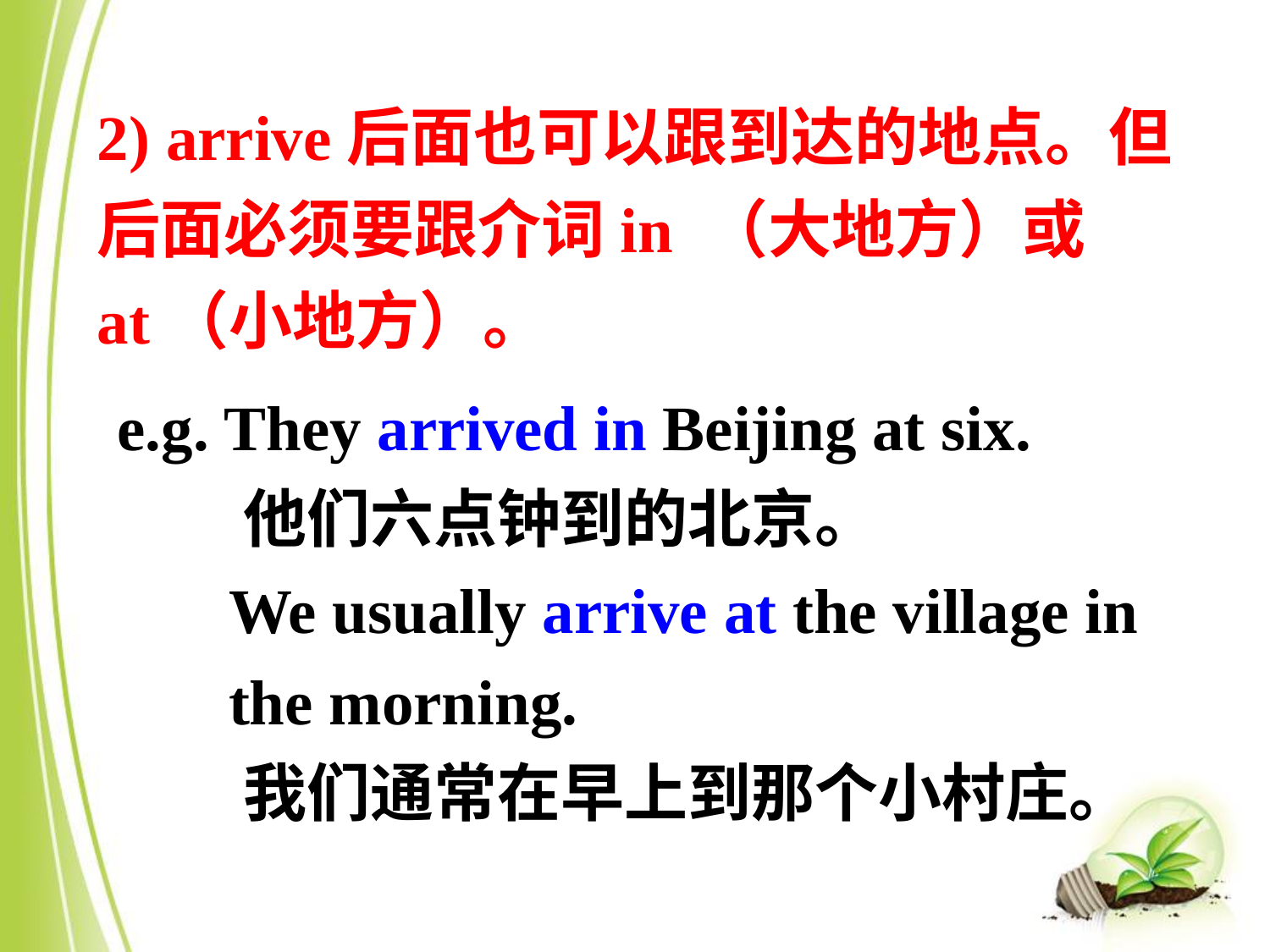

2) arrive后面也可以跟到达的地点。但后面必须要跟介词in （大地方）或 at（小地方）。
e.g. They arrived in Beijing at six.
       他们六点钟到的北京。
       We usually arrive at the village in
       the morning.
       我们通常在早上到那个小村庄。